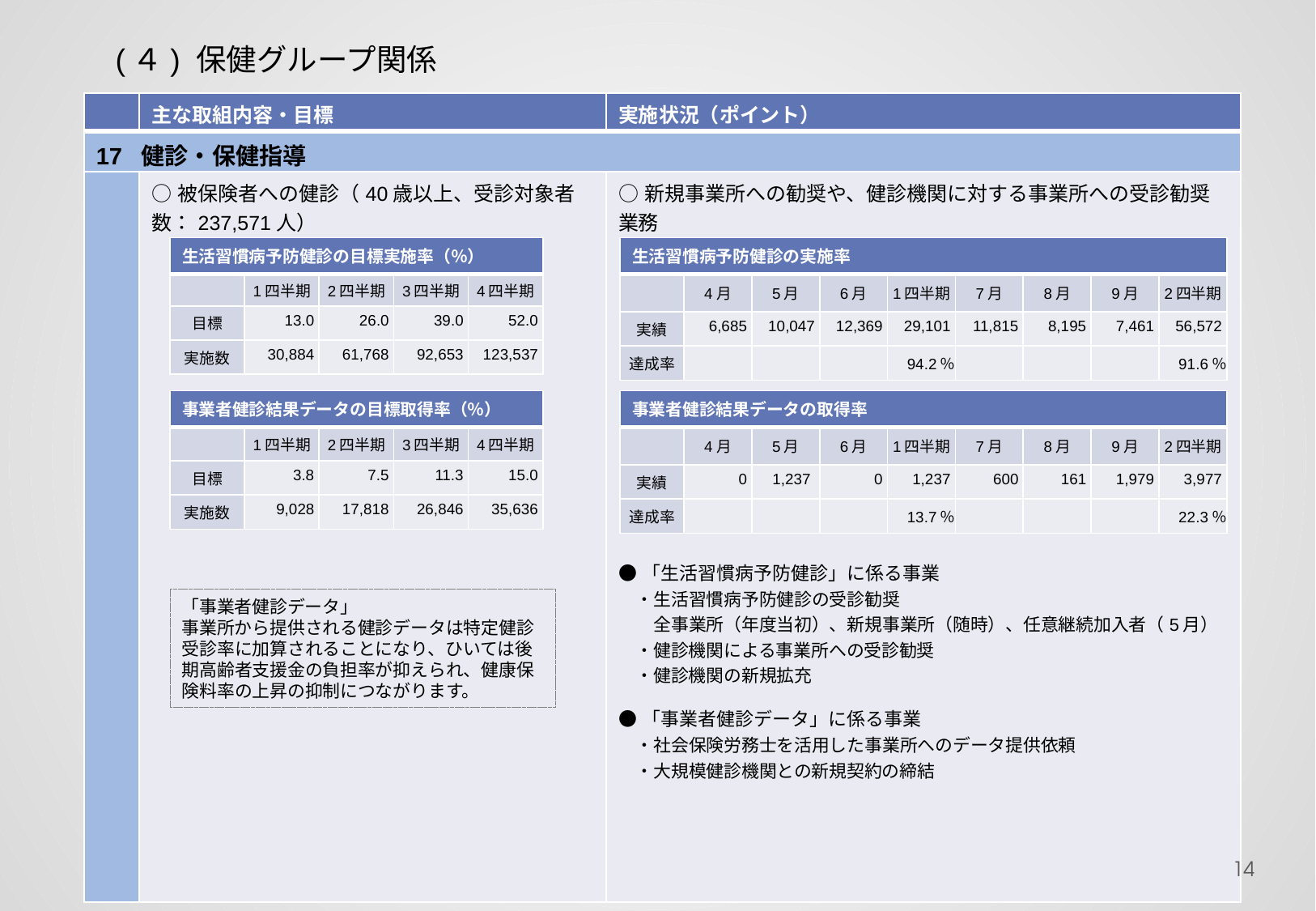

(４) 保健グループ関係
|  | 主な取組内容・目標 | 実施状況（ポイント） |
| --- | --- | --- |
| 17 健診・保健指導 |  |  |
|  | ○被保険者への健診（40歳以上、受診対象者数：237,571人） | ○新規事業所への勧奨や、健診機関に対する事業所への受診勧奨業務 　 の委託を推進し、受診者数の拡充を図りました。 ●「生活習慣病予防健診」に係る事業 　・生活習慣病予防健診の受診勧奨 　　全事業所（年度当初）、新規事業所（随時）、任意継続加入者（5月） 　・健診機関による事業所への受診勧奨 　・健診機関の新規拡充 ●「事業者健診データ」に係る事業 　・社会保険労務士を活用した事業所へのデータ提供依頼 　・大規模健診機関との新規契約の締結 |
| 生活習慣病予防健診の目標実施率（％） |  |  |  |  |
| --- | --- | --- | --- | --- |
|  | 1四半期 | 2四半期 | 3四半期 | 4四半期 |
| 目標 | 13.0 | 26.0 | 39.0 | 52.0 |
| 実施数 | 30,884 | 61,768 | 92,653 | 123,537 |
| 生活習慣病予防健診の実施率 |  |  |  |  |  |  |  |  |
| --- | --- | --- | --- | --- | --- | --- | --- | --- |
|  | 4月 | 5月 | 6月 | 1四半期 | 7月 | 8月 | 9月 | 2四半期 |
| 実績 | 6,685 | 10,047 | 12,369 | 29,101 | 11,815 | 8,195 | 7,461 | 56,572 |
| 達成率 |  |  |  | 94.2％ |  |  |  | 91.6％ |
| 事業者健診結果データの目標取得率（％） |  |  |  |  |
| --- | --- | --- | --- | --- |
|  | 1四半期 | 2四半期 | 3四半期 | 4四半期 |
| 目標 | 3.8 | 7.5 | 11.3 | 15.0 |
| 実施数 | 9,028 | 17,818 | 26,846 | 35,636 |
| 事業者健診結果データの取得率 |  |  |  |  |  |  |  |  |
| --- | --- | --- | --- | --- | --- | --- | --- | --- |
|  | 4月 | 5月 | 6月 | 1四半期 | 7月 | 8月 | 9月 | 2四半期 |
| 実績 | 0 | 1,237 | 0 | 1,237 | 600 | 161 | 1,979 | 3,977 |
| 達成率 |  |  |  | 13.7％ |  |  |  | 22.3％ |
「事業者健診データ」
事業所から提供される健診データは特定健診受診率に加算されることになり、ひいては後期高齢者支援金の負担率が抑えられ、健康保険料率の上昇の抑制につながります。
14